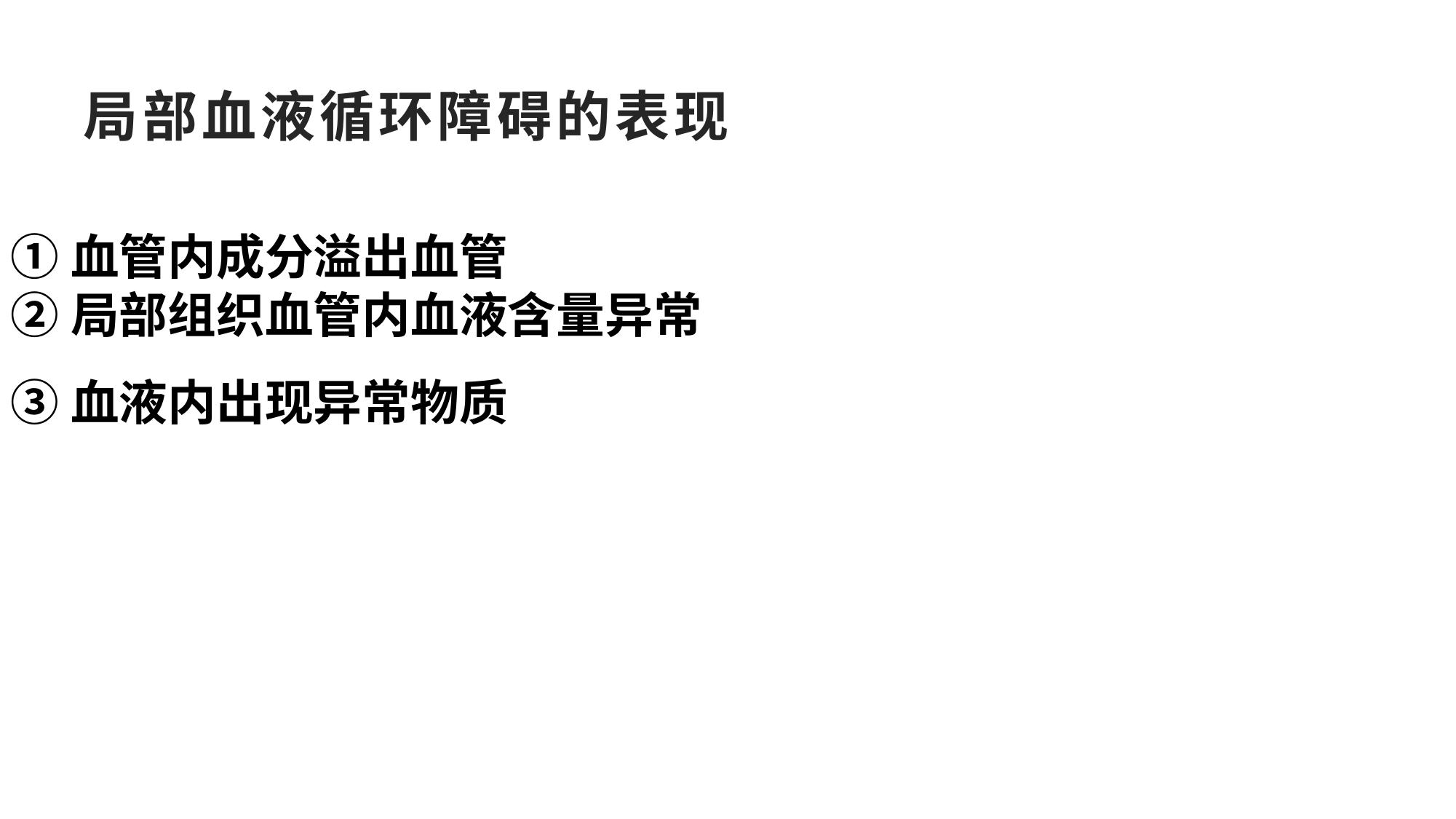

# 局部血液循环障碍的表现
①血管内成分溢出血管②局部组织血管内血液含量异常③血液内出现异常物质